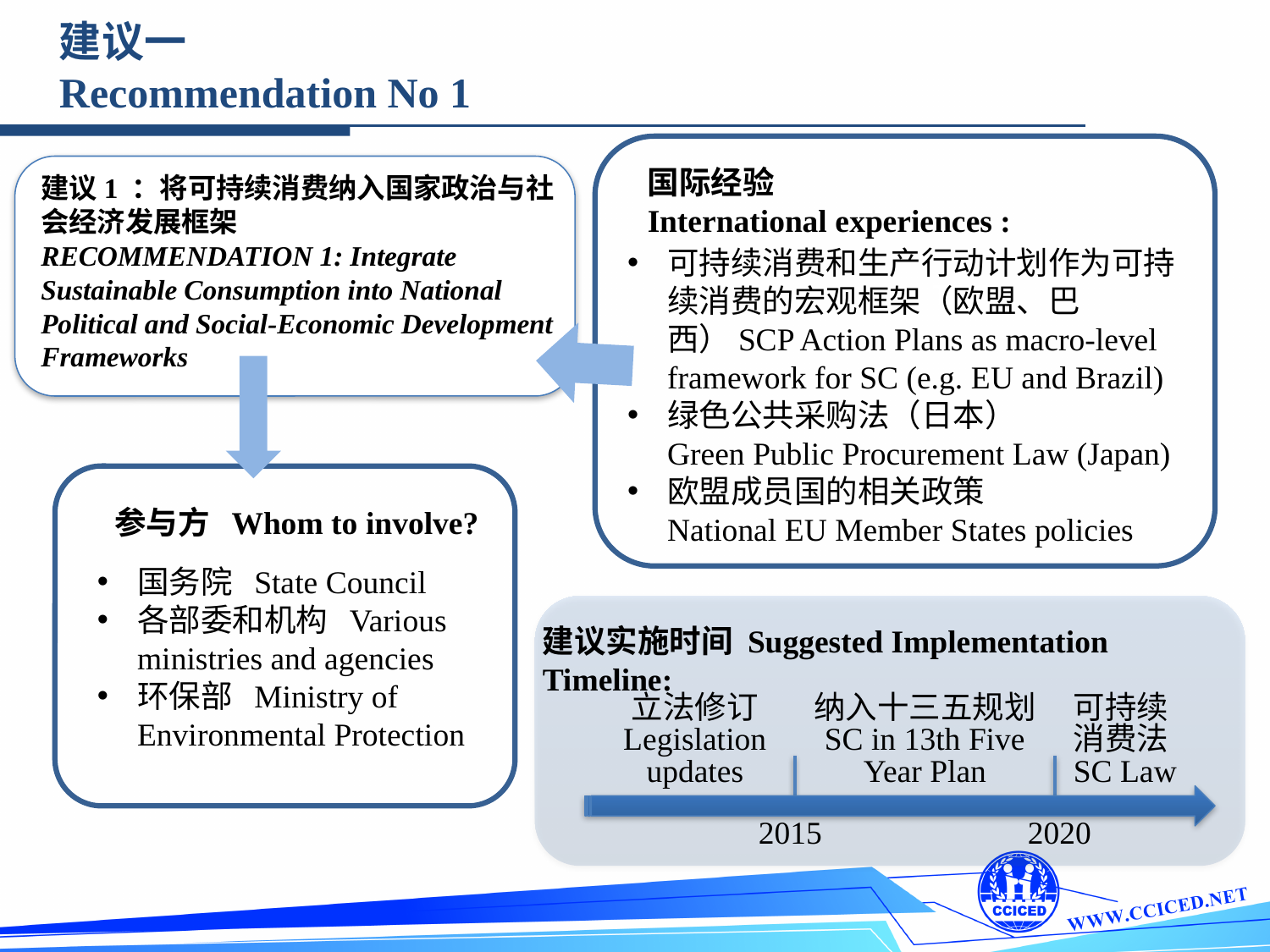

建议一
Recommendation No 1

国际经验
International experiences :

建议1 ：将可持续消费纳入国家政治与社会经济发展框架
RECOMMENDATION 1: Integrate Sustainable Consumption into National Political and Social-Economic Development Frameworks

可持续消费和生产行动计划作为可持续消费的宏观框架（欧盟、巴西）SCP Action Plans as macro-level framework for SC (e.g. EU and Brazil)
绿色公共采购法（日本）
Green Public Procurement Law (Japan)
欧盟成员国的相关政策
National EU Member States policies
TEXT
TEXT
TEXT
TEXT

参与方  Whom to involve?

国务院  State Council
各部委和机构  Various ministries and agencies
环保部  Ministry of Environmental Protection

建议实施时间 Suggested Implementation Timeline:
立法修订
Legislation updates
纳入十三五规划
SC in 13th Five Year Plan
可持续
消费法
SC Law

2015
2020